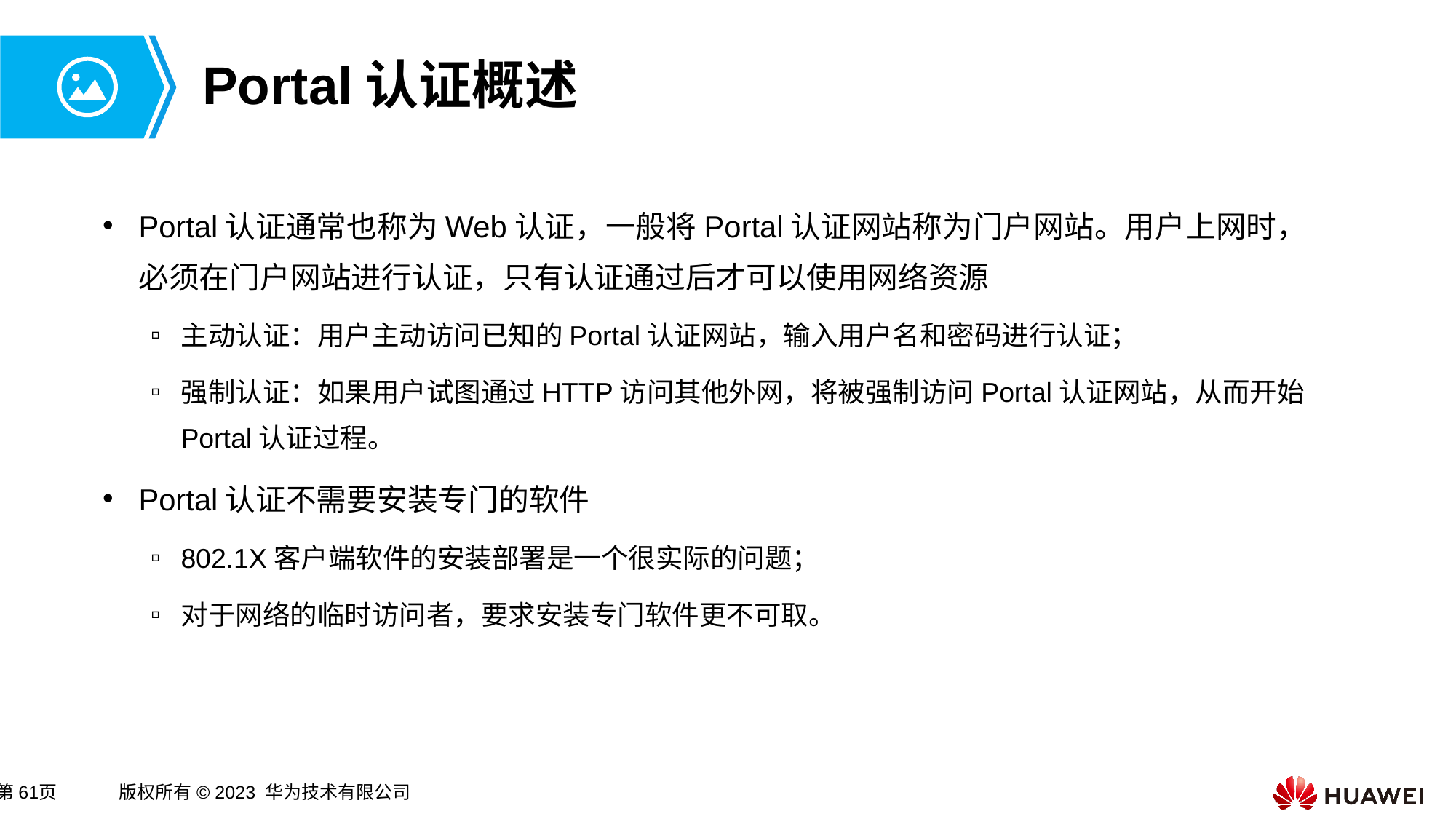

# Portal认证概述
Portal认证通常也称为Web认证，一般将Portal认证网站称为门户网站。用户上网时，必须在门户网站进行认证，只有认证通过后才可以使用网络资源
主动认证：用户主动访问已知的Portal认证网站，输入用户名和密码进行认证；
强制认证：如果用户试图通过HTTP访问其他外网，将被强制访问Portal认证网站，从而开始Portal认证过程。
Portal认证不需要安装专门的软件
802.1X客户端软件的安装部署是一个很实际的问题；
对于网络的临时访问者，要求安装专门软件更不可取。